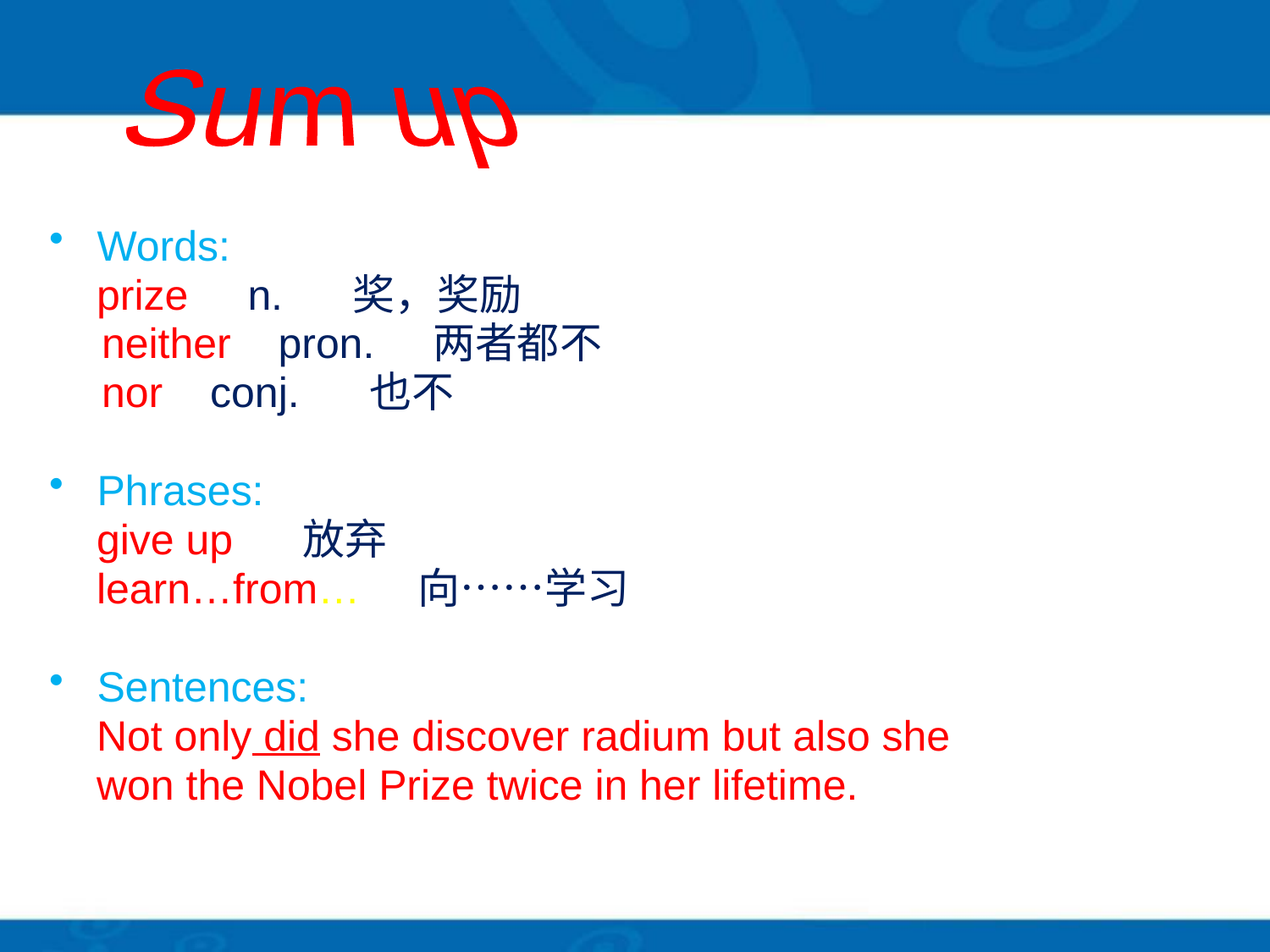

Sum up
Words:
    prize     n.     奖，奖励
　neither    pron.    两者都不
　nor    conj.     也不

Phrases:
    give up     放弃
    learn…from…    向……学习

Sentences:
    Not only did she discover radium but also she
    won the Nobel Prize twice in her lifetime.